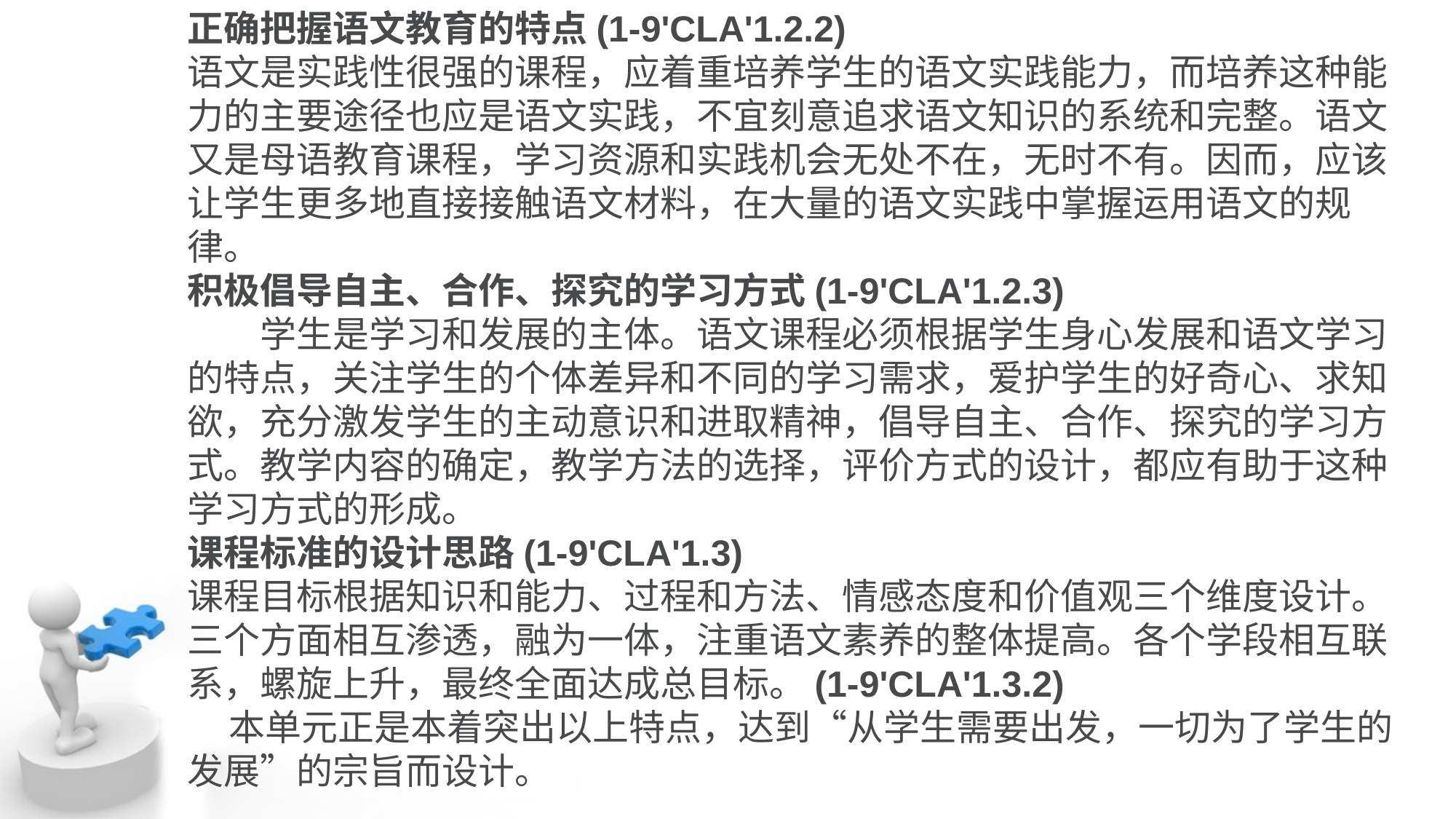

正确把握语文教育的特点(1-9'CLA'1.2.2)
语文是实践性很强的课程，应着重培养学生的语文实践能力，而培养这种能力的主要途径也应是语文实践，不宜刻意追求语文知识的系统和完整。语文又是母语教育课程，学习资源和实践机会无处不在，无时不有。因而，应该让学生更多地直接接触语文材料，在大量的语文实践中掌握运用语文的规律。
积极倡导自主、合作、探究的学习方式(1-9'CLA'1.2.3)
　　学生是学习和发展的主体。语文课程必须根据学生身心发展和语文学习的特点，关注学生的个体差异和不同的学习需求，爱护学生的好奇心、求知欲，充分激发学生的主动意识和进取精神，倡导自主、合作、探究的学习方式。教学内容的确定，教学方法的选择，评价方式的设计，都应有助于这种学习方式的形成。
课程标准的设计思路(1-9'CLA'1.3)
课程目标根据知识和能力、过程和方法、情感态度和价值观三个维度设计。三个方面相互渗透，融为一体，注重语文素养的整体提高。各个学段相互联系，螺旋上升，最终全面达成总目标。(1-9'CLA'1.3.2)
    本单元正是本着突出以上特点，达到“从学生需要出发，一切为了学生的发展”的宗旨而设计。